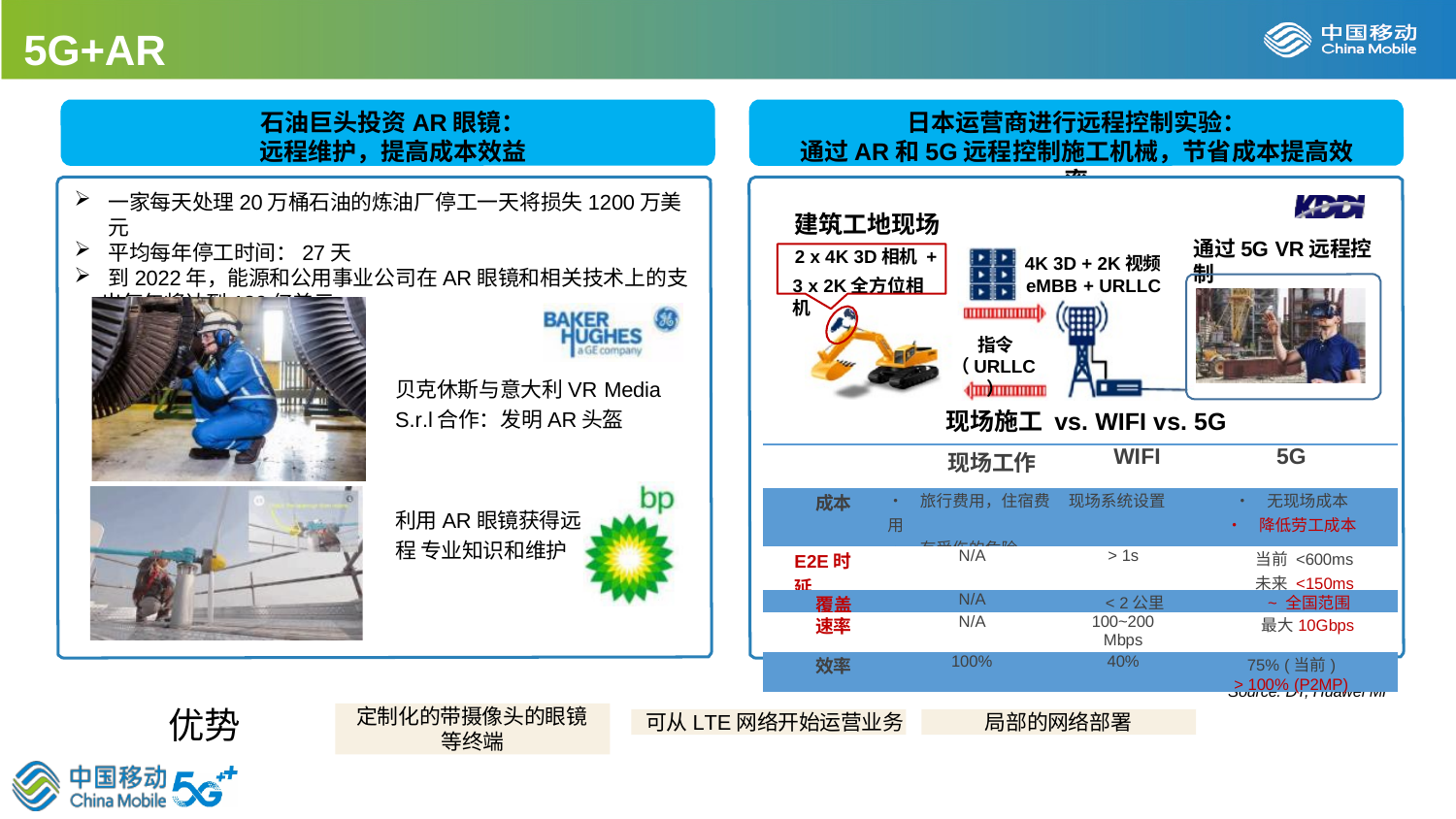

5G+AR

日本运营商进行远程控制实验：
通过AR和5G远程控制施工机械，节省成本提高效率
5G远程施工
石油巨头投资AR眼镜：
远程维护，提高成本效益

一家每天处理20万桶石油的炼油厂停工一天将损失1200万美元
平均每年停工时间：27天
到2022年，能源和公用事业公司在AR眼镜和相关技术上的支
出每年将达到180亿美元

建筑工地现场
2 x 4K 3D相机 +
通过5G VR远程控制

4K 3D + 2K视频 eMBB + URLLC

3 x 2K全方位相机

指令
（URLLC）
贝克休斯与意大利VR Media S.r.l合作：发明AR头盔
现场施工 vs. WIFI vs. 5G
|  | 现场工作 | WIFI | 5G |
| --- | --- | --- | --- |
| 成本 | • 旅行费用，住宿费用 • 有受伤的危险 | 现场系统设置 | • 无现场成本 • 降低劳工成本 |
| E2E时延 | N/A | > 1s | 当前 <600ms 未来 <150ms |
| 覆盖 | N/A | < 2公里 | ~ 全国范围 |
| 速率 | N/A | 100~200 Mbps | 最大10Gbps |
| 效率 | 100% | 40% | 75% (当前) > 100% (P2MP) |

利用AR眼镜获得远程 专业知识和维护
Source: DT, Huawei MI
优势
定制化的带摄像头的眼镜 等终端
可从LTE网络开始运营业务
局部的网络部署